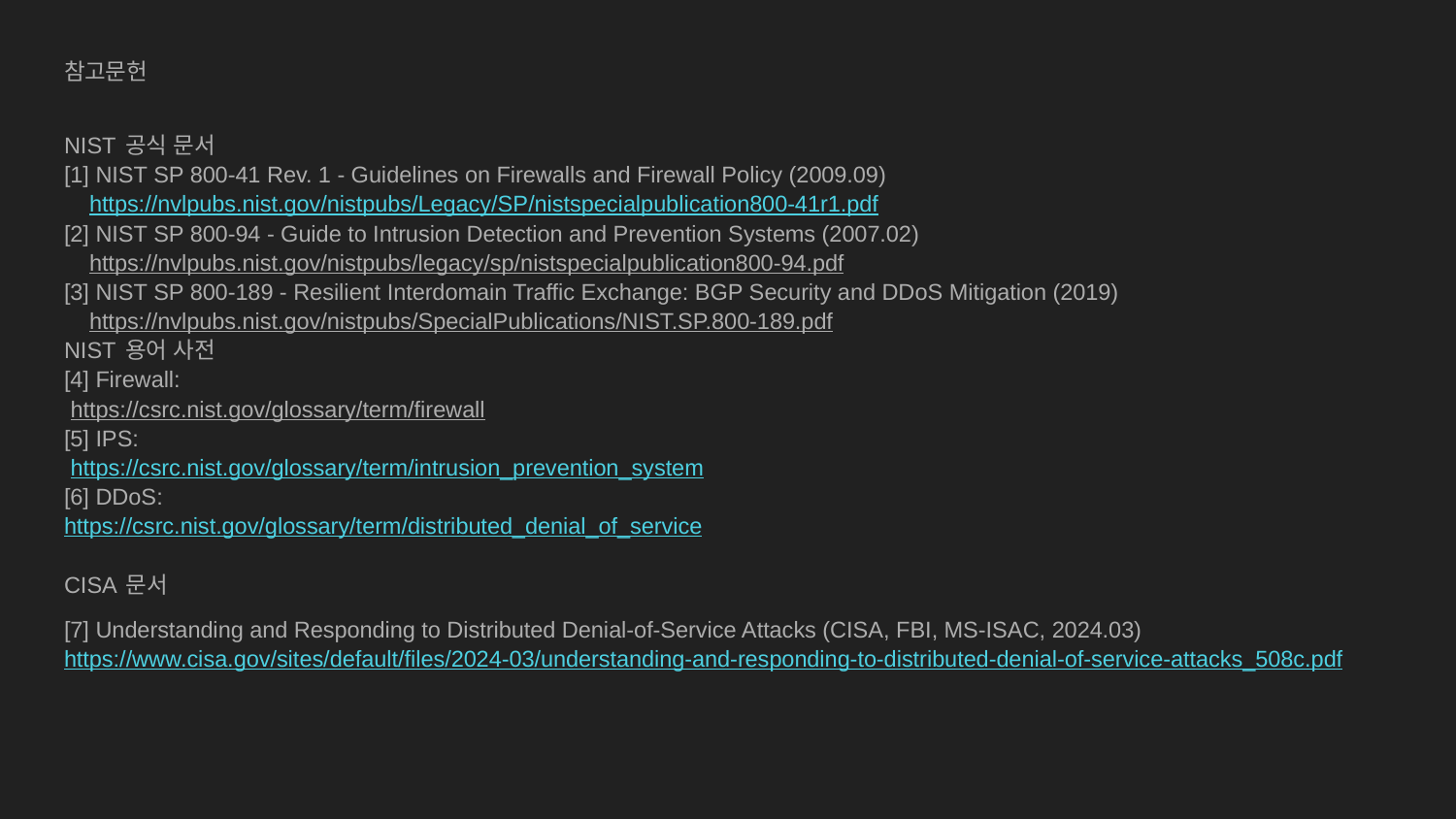

참고문헌
NIST 공식 문서
[1] NIST SP 800-41 Rev. 1 - Guidelines on Firewalls and Firewall Policy (2009.09)
    https://nvlpubs.nist.gov/nistpubs/Legacy/SP/nistspecialpublication800-41r1.pdf
[2] NIST SP 800-94 - Guide to Intrusion Detection and Prevention Systems (2007.02)
    https://nvlpubs.nist.gov/nistpubs/legacy/sp/nistspecialpublication800-94.pdf
[3] NIST SP 800-189 - Resilient Interdomain Traffic Exchange: BGP Security and DDoS Mitigation (2019)
    https://nvlpubs.nist.gov/nistpubs/SpecialPublications/NIST.SP.800-189.pdf
NIST 용어 사전
[4] Firewall:
 https://csrc.nist.gov/glossary/term/firewall
[5] IPS:
 https://csrc.nist.gov/glossary/term/intrusion_prevention_system
[6] DDoS:
https://csrc.nist.gov/glossary/term/distributed_denial_of_service
CISA 문서
[7] Understanding and Responding to Distributed Denial-of-Service Attacks (CISA, FBI, MS-ISAC, 2024.03)
https://www.cisa.gov/sites/default/files/2024-03/understanding-and-responding-to-distributed-denial-of-service-attacks_508c.pdf